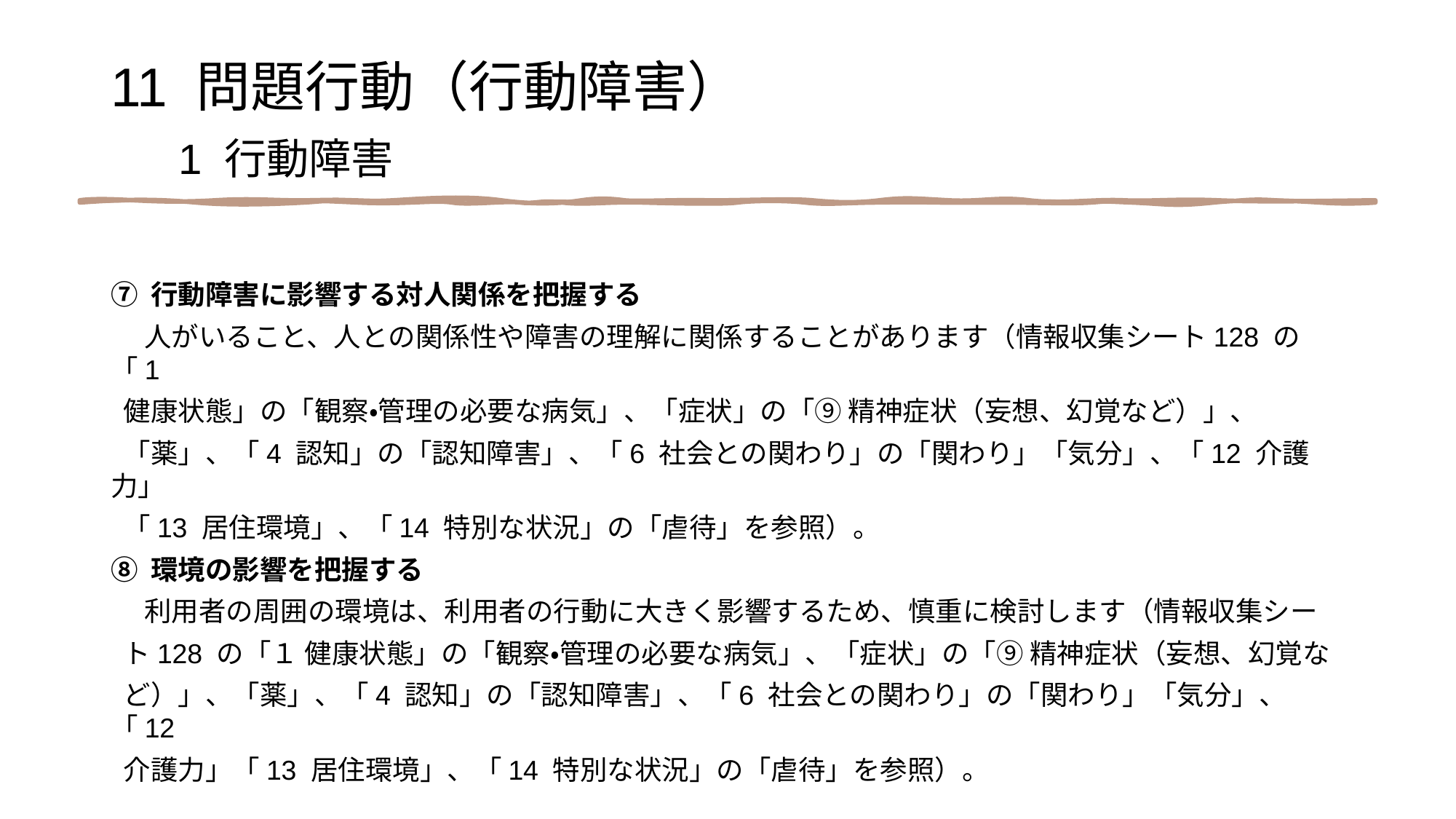

11 問題行動（行動障害）
　1 行動障害

⑦ 行動障害に影響する対人関係を把握する
　 人がいること、人との関係性や障害の理解に関係することがあります（情報収集シート128 の「1
 健康状態」の「観察・管理の必要な病気」、「症状」の「⑨ 精神症状（妄想、幻覚など）」、
 「薬」、「4 認知」の「認知障害」、「6 社会との関わり」の「関わり」「気分」、「12 介護力」
 「13 居住環境」、「14 特別な状況」の「虐待」を参照）。
⑧ 環境の影響を把握する
　 利用者の周囲の環境は、利用者の行動に大きく影響するため、慎重に検討します（情報収集シー
 ト128 の「１ 健康状態」の「観察・管理の必要な病気」、「症状」の「⑨ 精神症状（妄想、幻覚な
 ど）」、「薬」、「4 認知」の「認知障害」、「6 社会との関わり」の「関わり」「気分」、「12
 介護力」「13 居住環境」、「14 特別な状況」の「虐待」を参照）。